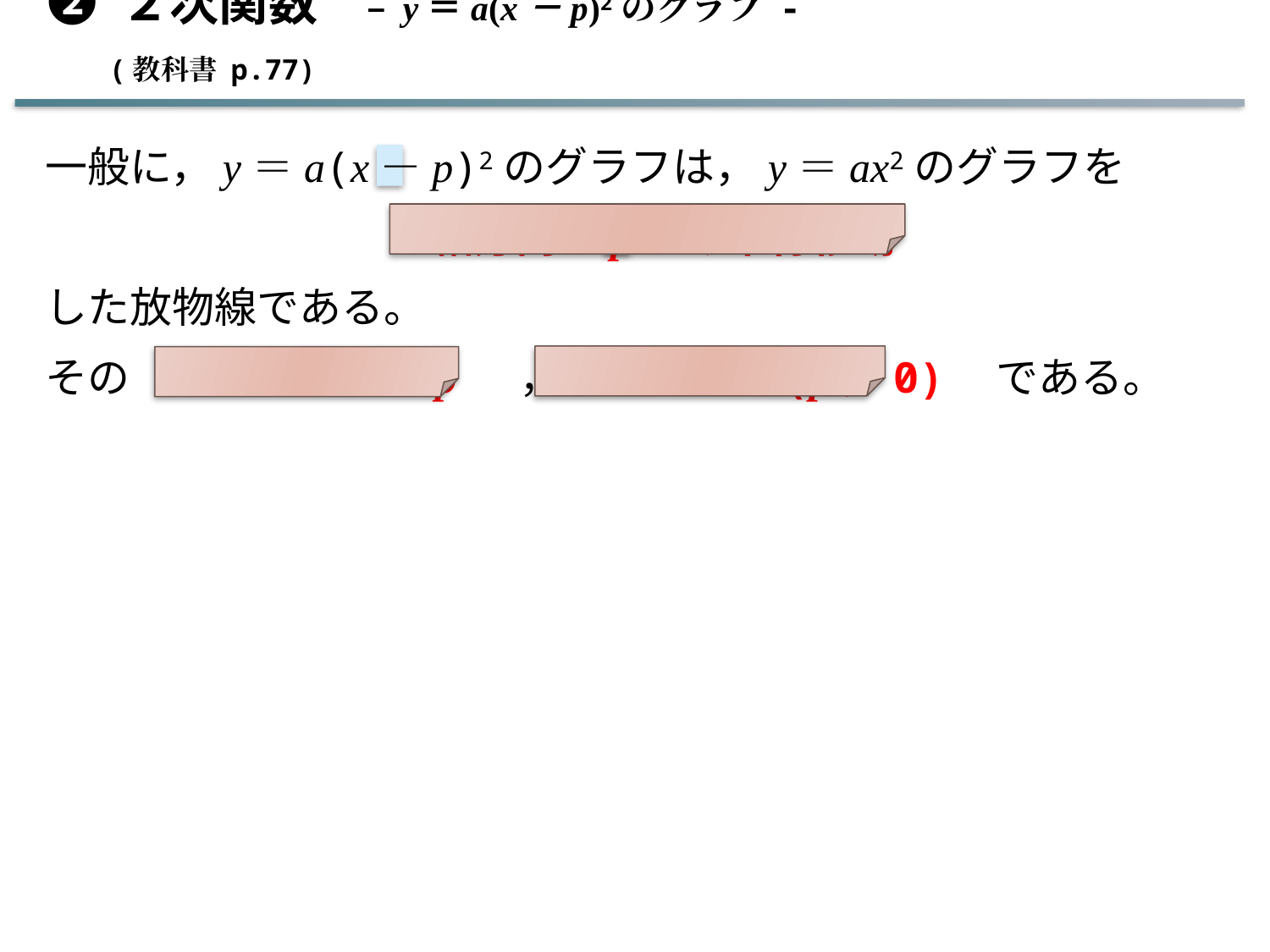

➋ ２次関数　– y＝a(x－p)2のグラフ -　 　 　　　　　      (教科書 p.77)
一般に，y＝a(x－p)2のグラフは，y＝ax2のグラフを
x軸方向にpだけ平行移動
した放物線である。
その　軸は直線x＝p 　，　頂点は点(p，0)　である。